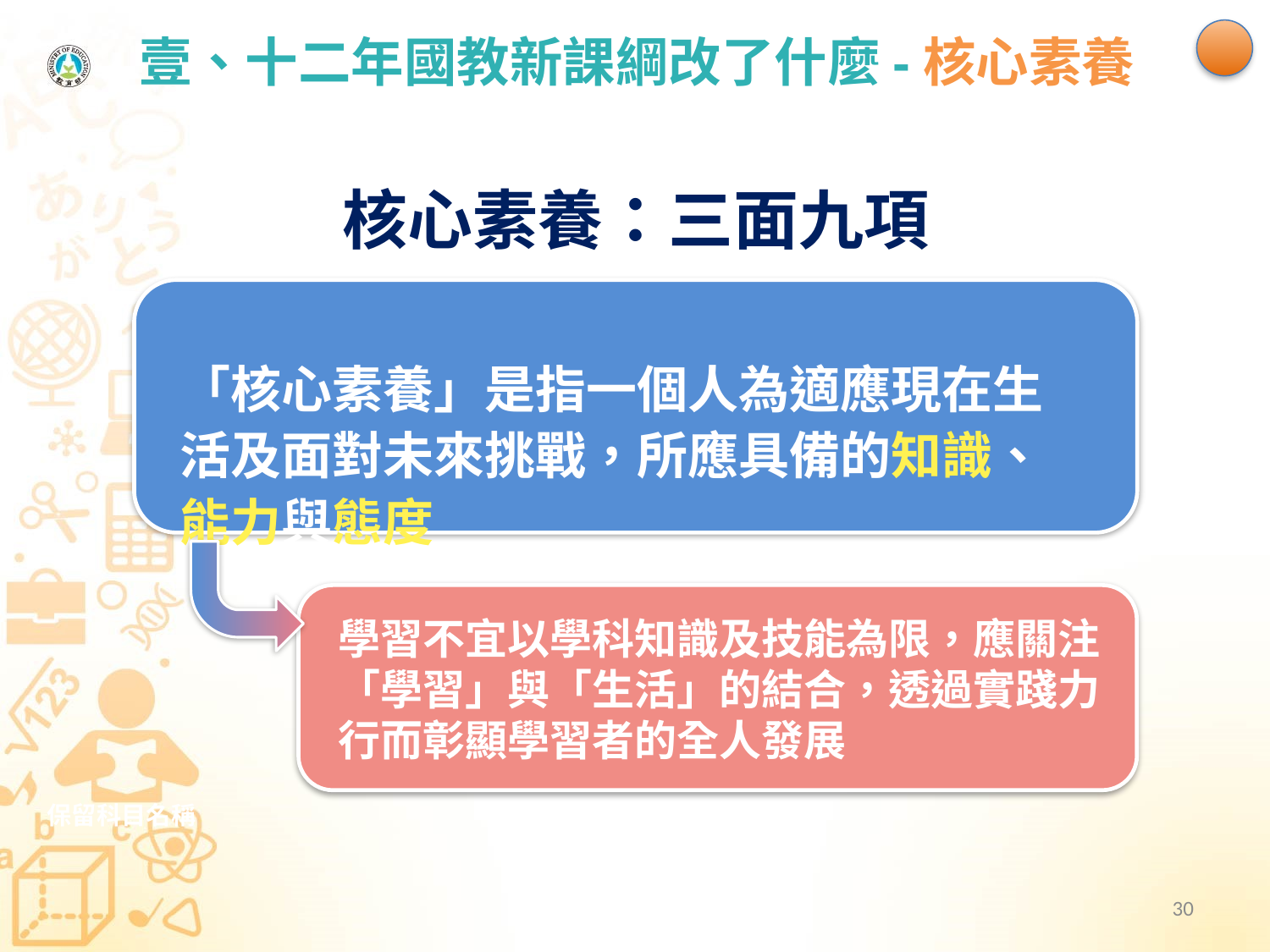

# 壹、十二年國教新課綱改了什麼-核心素養
核心素養：三面九項

「核心素養」是指一個人為適應現在生活及面對未來挑戰，所應具備的知識、能力與態度

學習不宜以學科知識及技能為限，應關注「學習」與「生活」的結合，透過實踐力行而彰顯學習者的全人發展
保留科目名稱
30